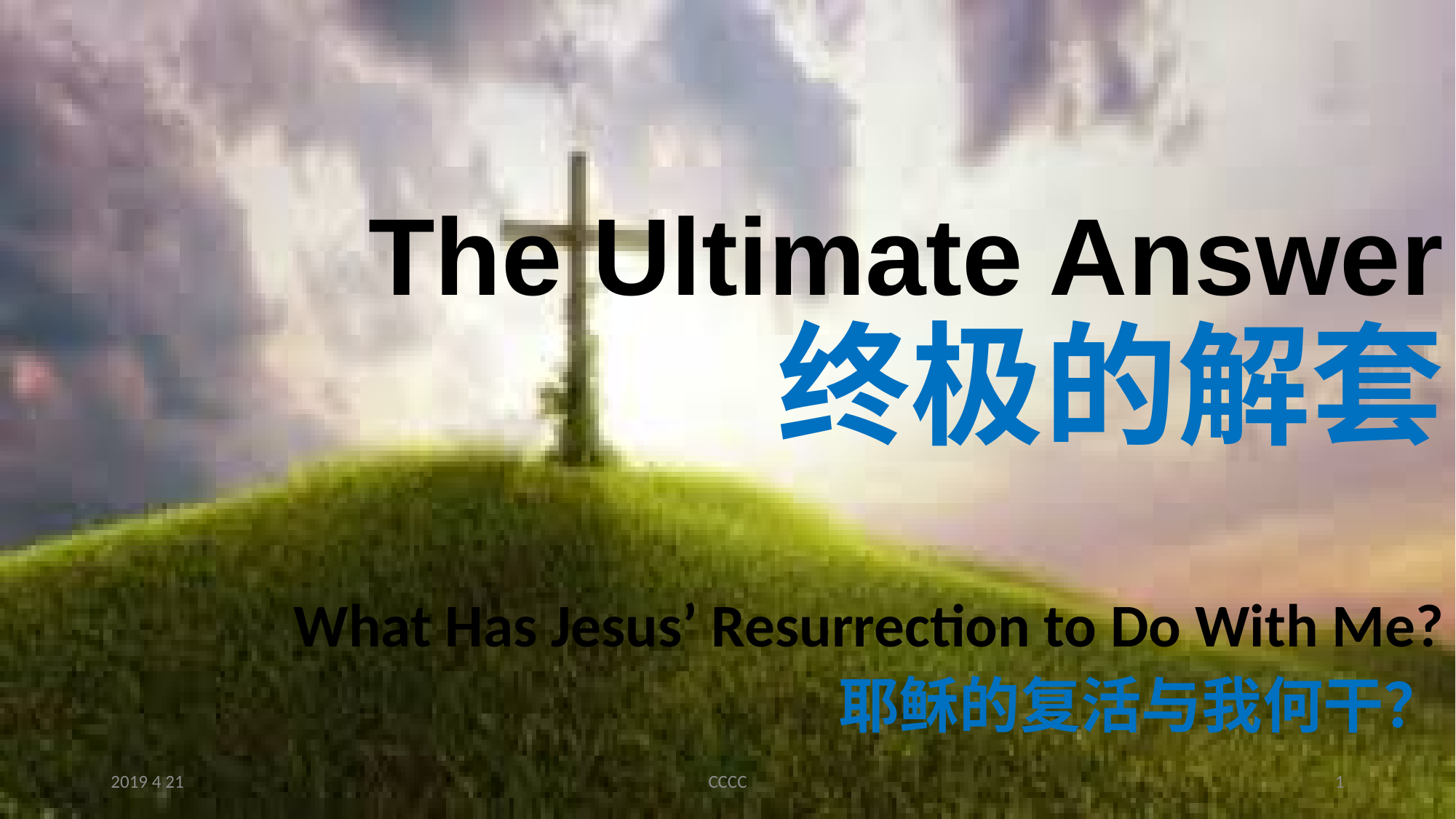

# The Ultimate Answer 终极的解套
What Has Jesus’ Resurrection to Do With Me?
耶稣的复活与我何干？
2019 4 21
CCCC
1